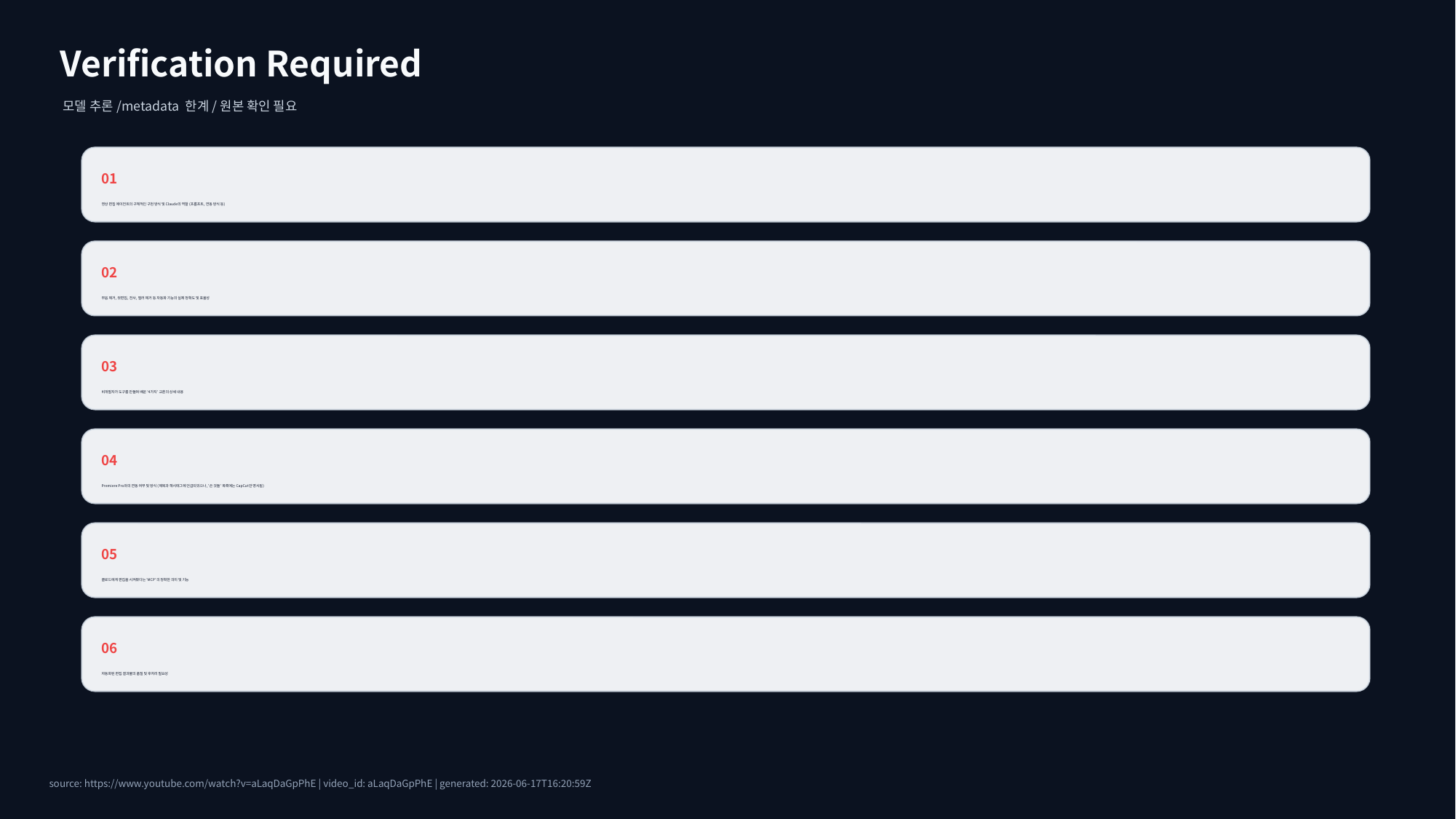

Verification Required
모델 추론/metadata 한계/원본 확인 필요

01
영상 편집 에이전트의 구체적인 구현 방식 및 Claude의 역할 (프롬프트, 연동 방식 등)

02
무음 제거, 컷편집, 전사, 필러 제거 등 자동화 기능의 실제 정확도 및 효율성

03
비개발자가 도구를 만들며 배운 '4가지' 교훈의 상세 내용

04
Premiere Pro와의 연동 여부 및 방식 (제목과 해시태그에 언급되었으나, '쓴 것들' 목록에는 CapCut만 명시됨)

05
클로드에게 편집을 시켜봤다는 'MCP'의 정확한 의미 및 기능

06
자동화된 편집 결과물의 품질 및 후처리 필요성
source: https://www.youtube.com/watch?v=aLaqDaGpPhE | video_id: aLaqDaGpPhE | generated: 2026-06-17T16:20:59Z